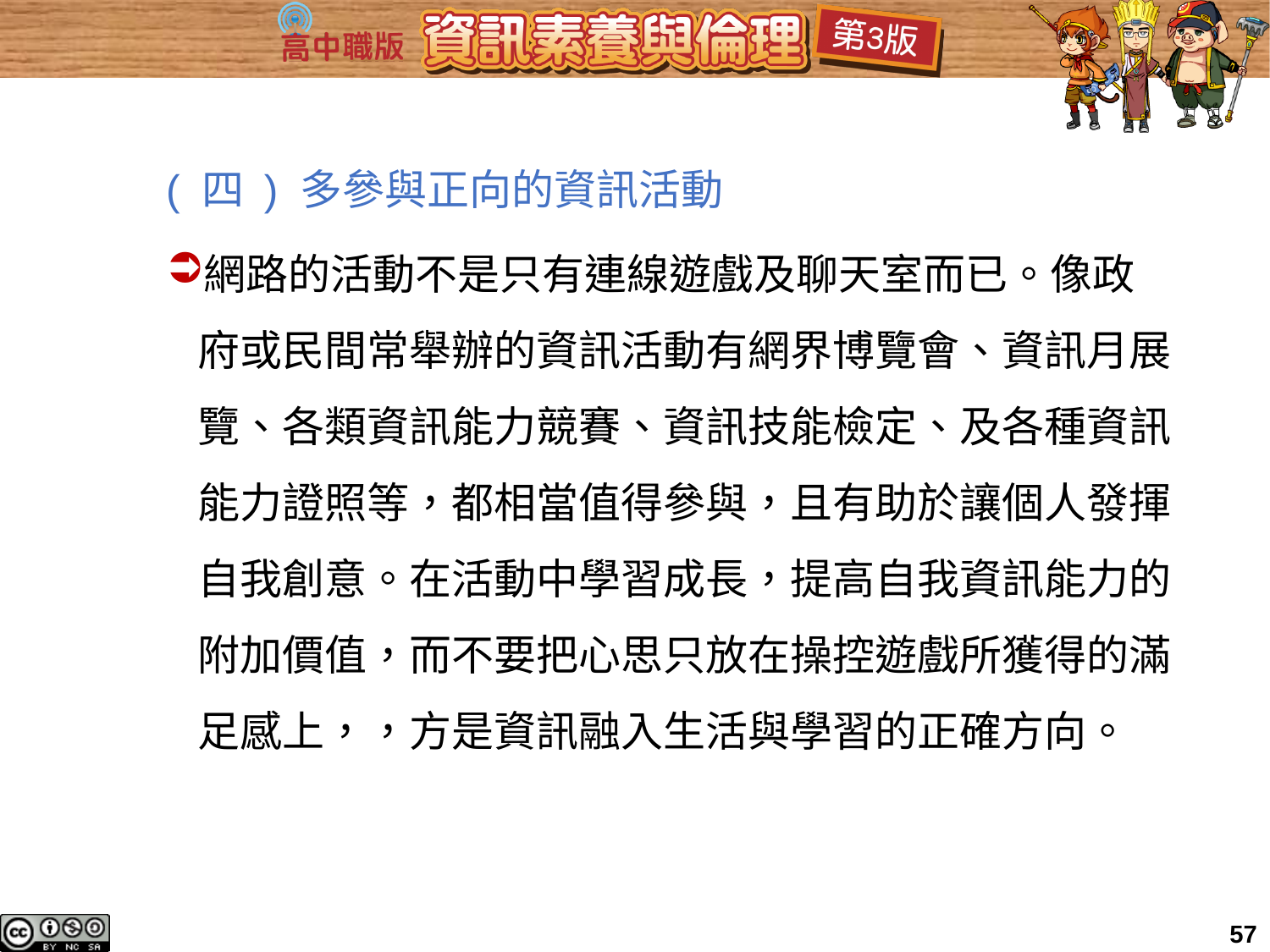

( 四 ) 多參與正向的資訊活動
網路的活動不是只有連線遊戲及聊天室而已。像政府或民間常舉辦的資訊活動有網界博覽會、資訊月展覽、各類資訊能力競賽、資訊技能檢定、及各種資訊能力證照等，都相當值得參與，且有助於讓個人發揮自我創意。在活動中學習成長，提高自我資訊能力的附加價值，而不要把心思只放在操控遊戲所獲得的滿足感上，，方是資訊融入生活與學習的正確方向。
57